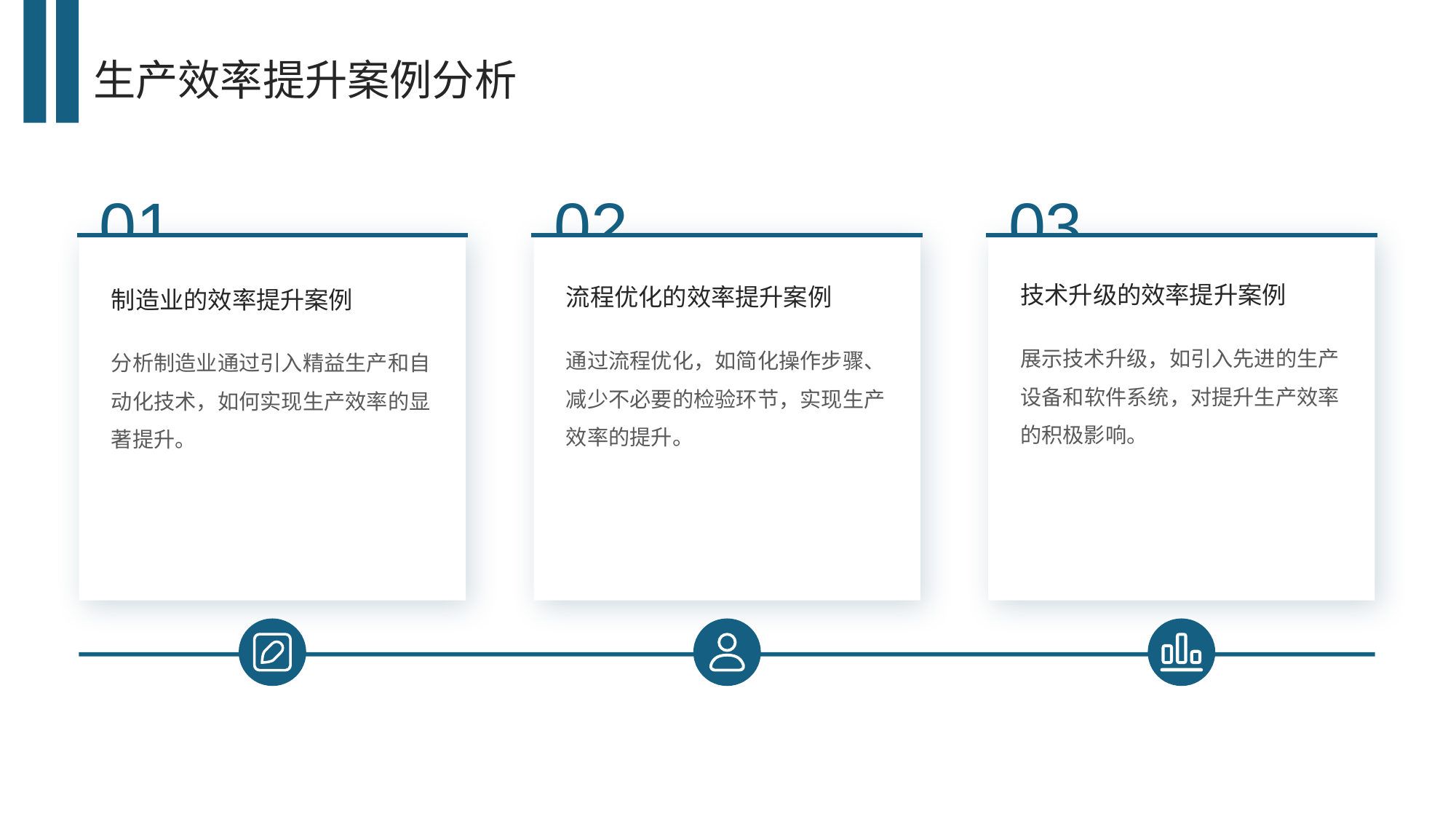

生产效率提升案例分析
01
02
03

技术升级的效率提升案例
流程优化的效率提升案例
制造业的效率提升案例
展示技术升级，如引入先进的生产设备和软件系统，对提升生产效率的积极影响。
通过流程优化，如简化操作步骤、减少不必要的检验环节，实现生产效率的提升。
分析制造业通过引入精益生产和自动化技术，如何实现生产效率的显著提升。